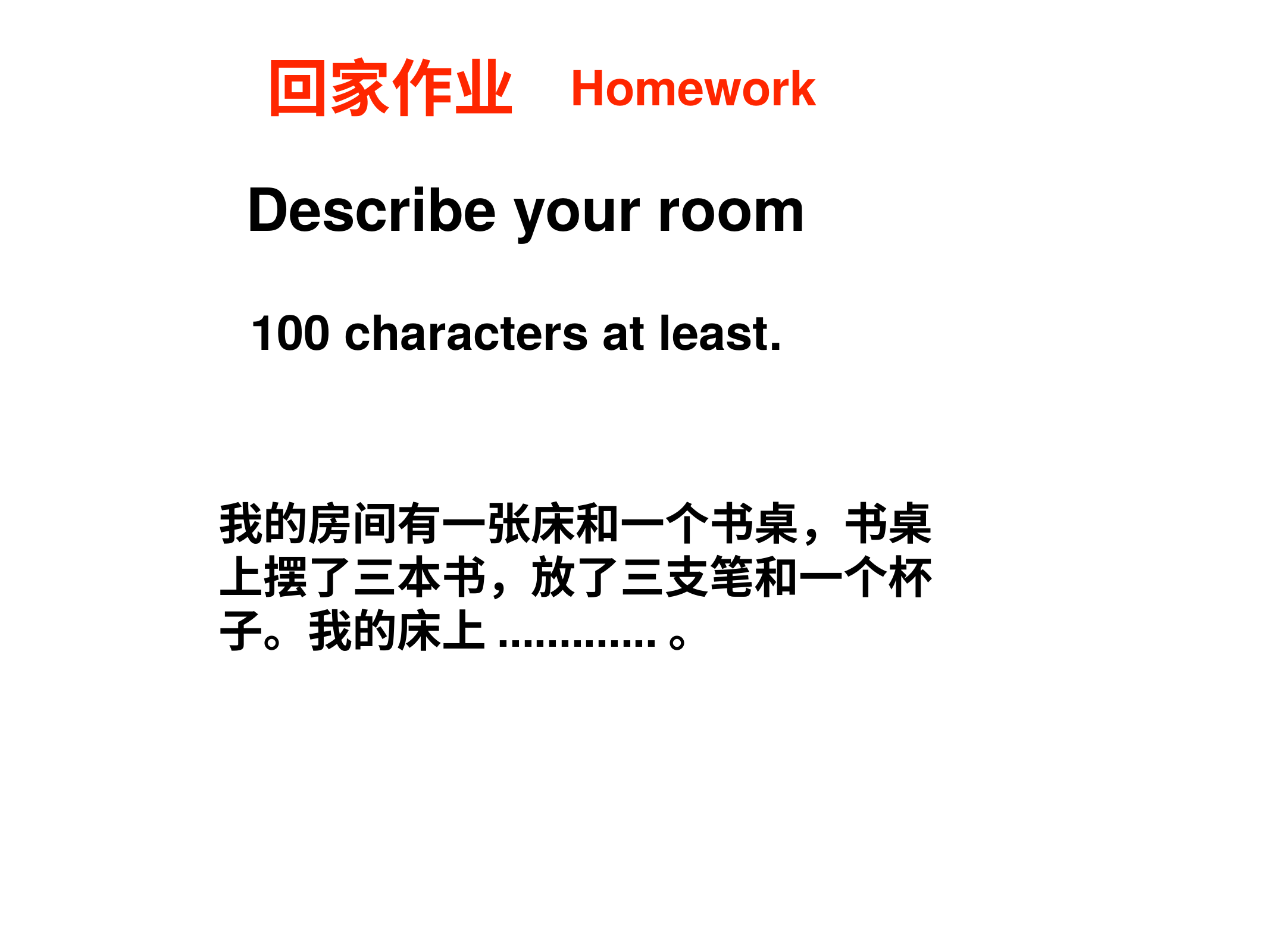

回家作业
Homework
Describe your room
100 characters at least.
我的房间有一张床和一个书桌，书桌上摆了三本书，放了三支笔和一个杯子。我的床上.............。